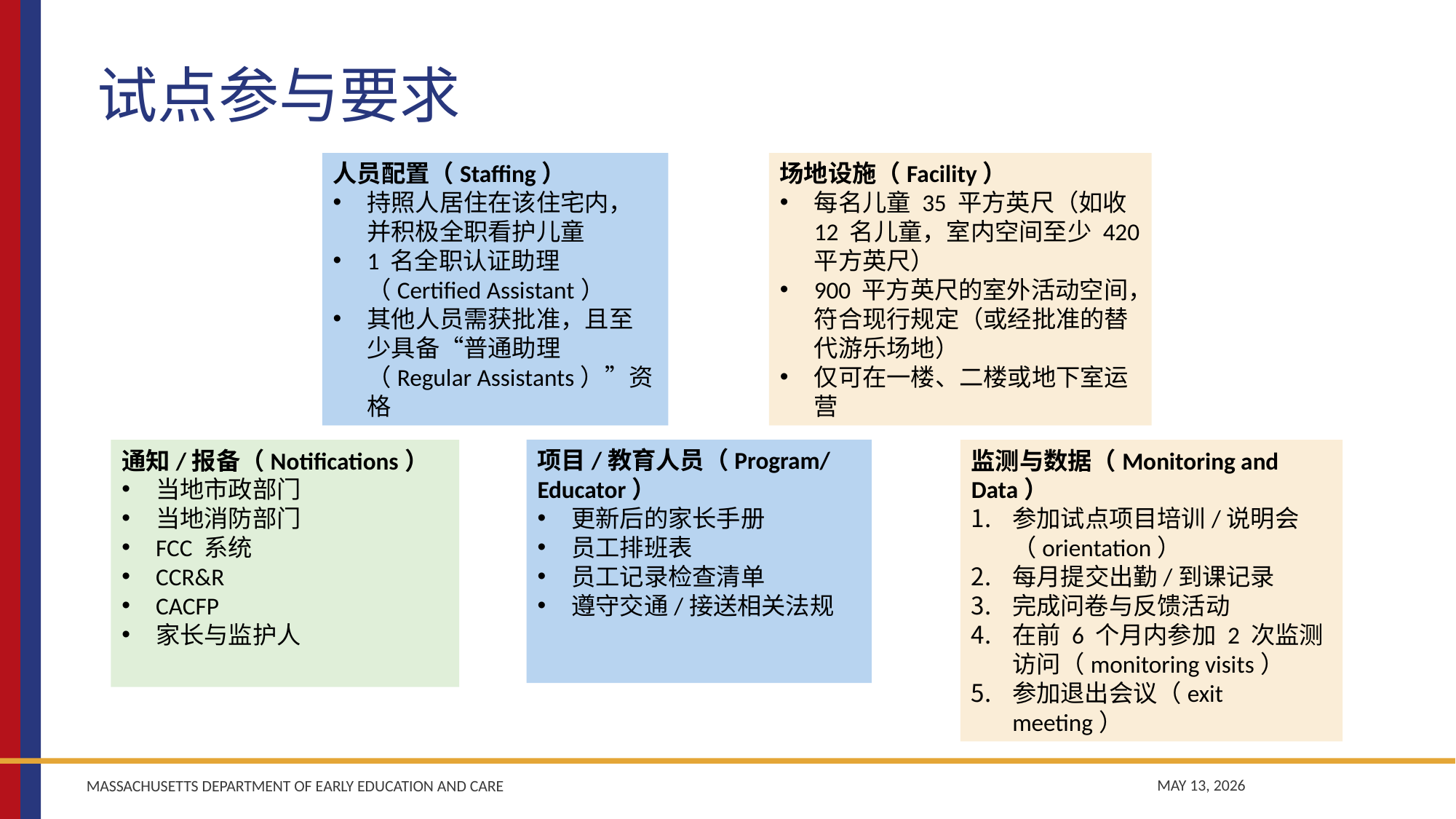

# 试点参与要求
人员配置（Staffing）
持照人居住在该住宅内，并积极全职看护儿童
1 名全职认证助理（Certified Assistant）
其他人员需获批准，且至少具备“普通助理（Regular Assistants）”资格
场地设施（Facility）
每名儿童 35 平方英尺（如收 12 名儿童，室内空间至少 420 平方英尺）
900 平方英尺的室外活动空间，符合现行规定（或经批准的替代游乐场地）
仅可在一楼、二楼或地下室运营
项目/教育人员（Program/Educator）
更新后的家长手册
员工排班表
员工记录检查清单
遵守交通/接送相关法规

监测与数据（Monitoring and Data）
参加试点项目培训/说明会（orientation）
每月提交出勤/到课记录
完成问卷与反馈活动
在前 6 个月内参加 2 次监测访问（monitoring visits）
参加退出会议（exit meeting）
通知/报备（Notifications）
当地市政部门
当地消防部门
FCC 系统
CCR&R
CACFP
家长与监护人